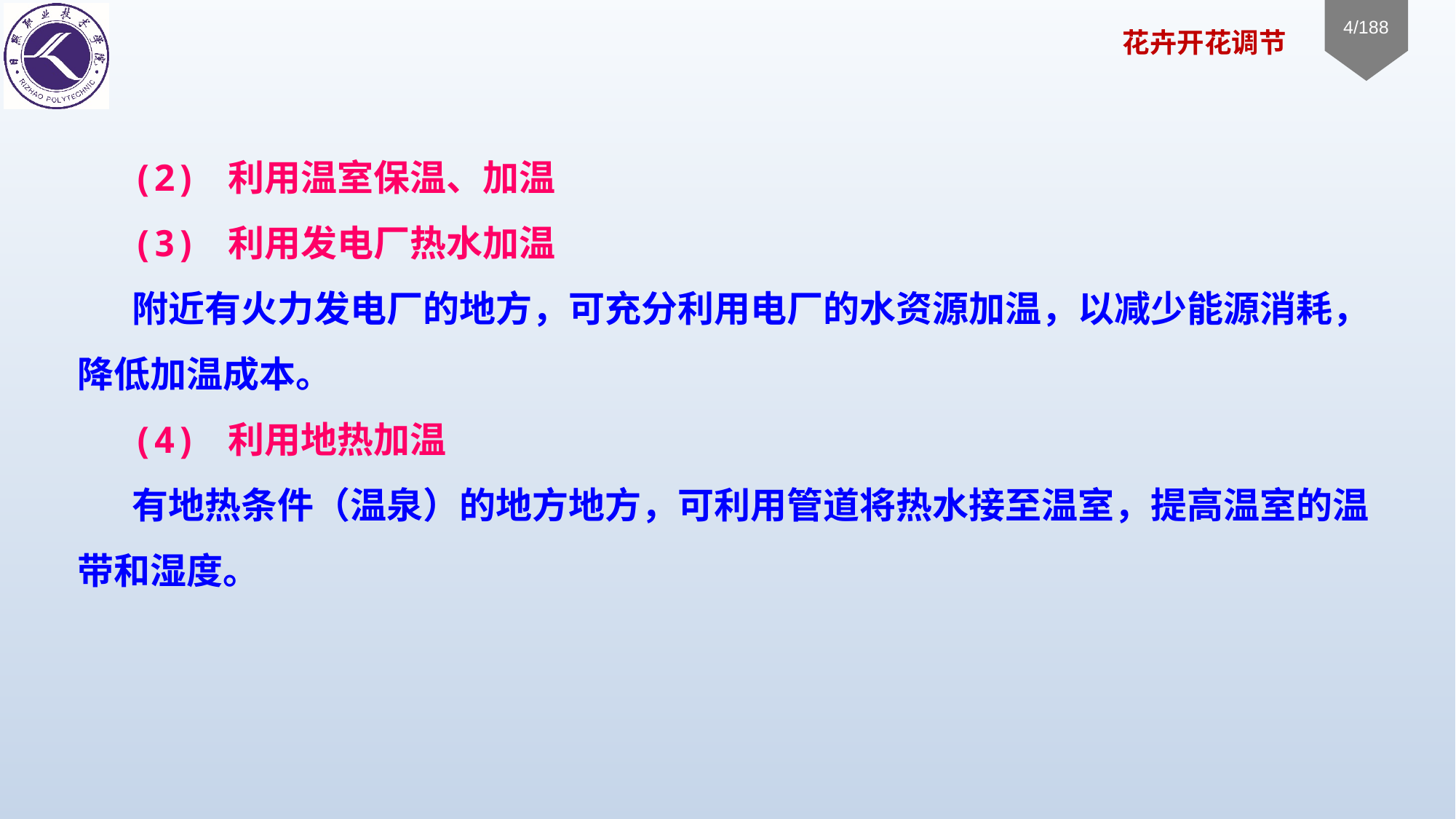

(2) 利用温室保温、加温
(3) 利用发电厂热水加温
附近有火力发电厂的地方，可充分利用电厂的水资源加温，以减少能源消耗，降低加温成本。
(4) 利用地热加温
有地热条件（温泉）的地方地方，可利用管道将热水接至温室，提高温室的温带和湿度。